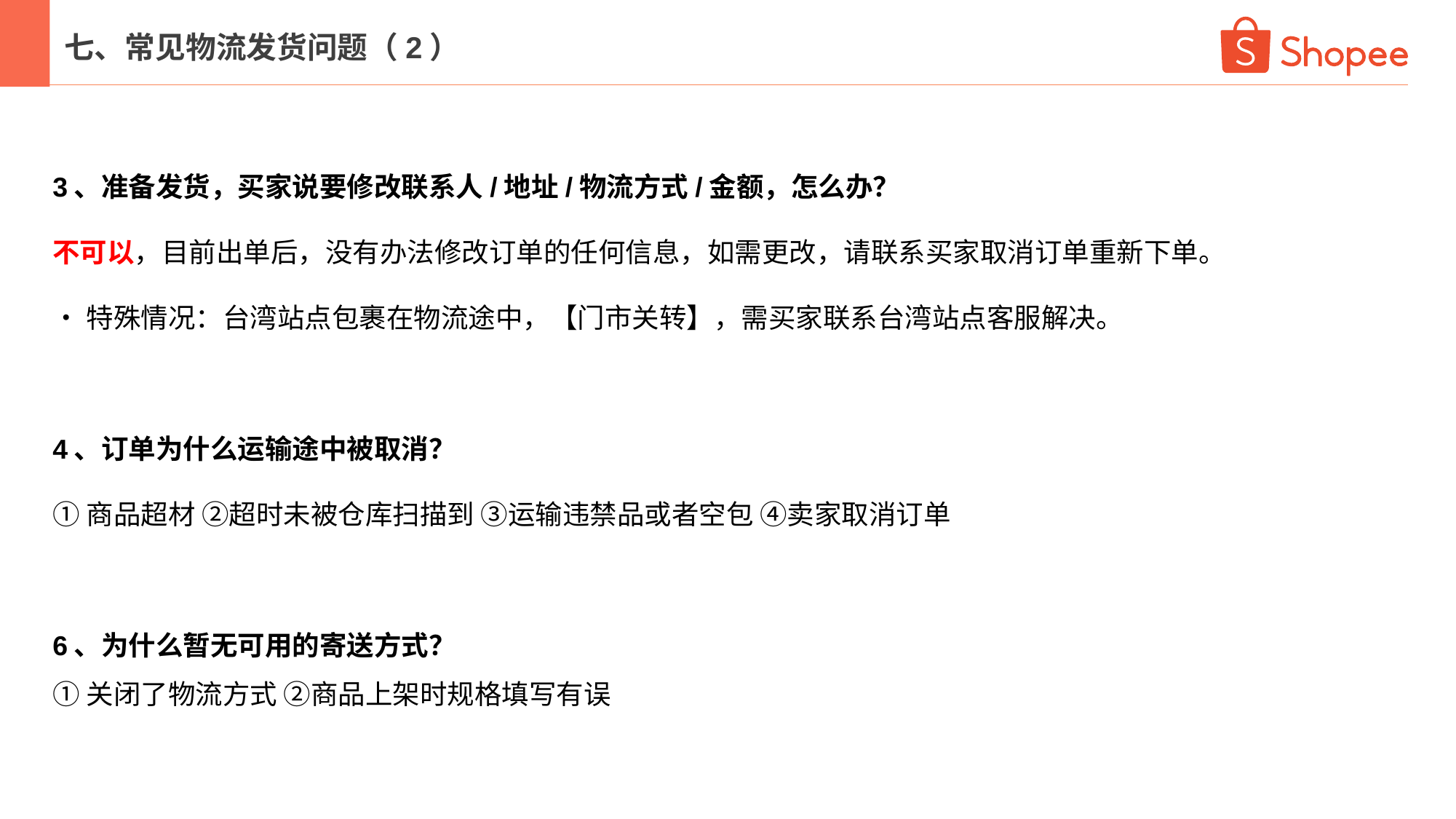

2
七、常见物流发货问题（2）
3、准备发货，买家说要修改联系人/地址/物流方式/金额，怎么办？
不可以，目前出单后，没有办法修改订单的任何信息，如需更改，请联系买家取消订单重新下单。
•特殊情况：台湾站点包裹在物流途中，【门市关转】，需买家联系台湾站点客服解决。

4、订单为什么运输途中被取消？
①商品超材 ②超时未被仓库扫描到 ③运输违禁品或者空包 ④卖家取消订单

6、为什么暂无可用的寄送方式？
①关闭了物流方式 ②商品上架时规格填写有误